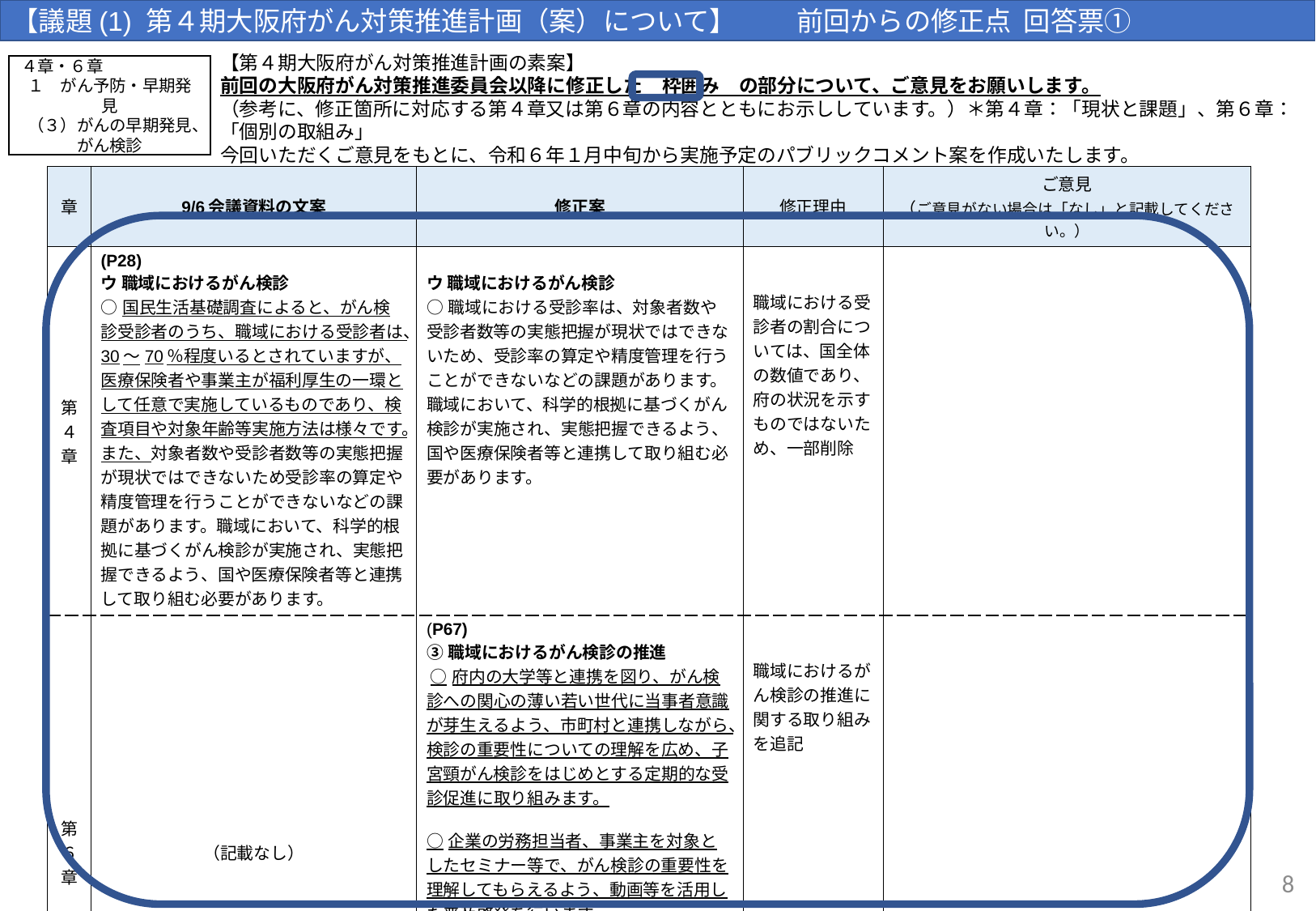

【議題(1) 第４期大阪府がん対策推進計画（案）について】 　　前回からの修正点  回答票①
【第４期大阪府がん対策推進計画の素案】
前回の大阪府がん対策推進委員会以降に修正した　枠囲み　の部分について、ご意見をお願いします。
（参考に、修正箇所に対応する第４章又は第６章の内容とともにお示ししています。）＊第４章：「現状と課題」、第６章：「個別の取組み」
今回いただくご意見をもとに、令和６年１月中旬から実施予定のパブリックコメント案を作成いたします。
４章・６章
１　がん予防・早期発見
（３）がんの早期発見、
がん検診

| 章 | 9/6会議資料の文案 | 修正案 | 修正理由 | ご意見 （ご意見がない場合は「なし」と記載してください。） |
| --- | --- | --- | --- | --- |
| 第４章 | (P28) ウ 職域におけるがん検診　 ○国民生活基礎調査によると、がん検診受診者のうち、職域における受診者は、30～70％程度いるとされていますが、医療保険者や事業主が福利厚生の一環として任意で実施しているものであり、検査項目や対象年齢等実施方法は様々です。また、対象者数や受診者数等の実態把握が現状ではできないため受診率の算定や精度管理を行うことができないなどの課題があります。職域において、科学的根拠に基づくがん検診が実施され、実態把握できるよう、国や医療保険者等と連携して取り組む必要があります。 | ウ 職域におけるがん検診　 ○職域における受診率は、対象者数や受診者数等の実態把握が現状ではできないため、受診率の算定や精度管理を行うことができないなどの課題があります。職域において、科学的根拠に基づくがん検診が実施され、実態把握できるよう、国や医療保険者等と連携して取り組む必要があります。 | 職域における受診者の割合については、国全体の数値であり、府の状況を示すものではないため、一部削除 |  |
| 第６章 | （記載なし） | (P67) ③職域におけるがん検診の推進  ○府内の大学等と連携を図り、がん検診への関心の薄い若い世代に当事者意識が芽生えるよう、市町村と連携しながら、検診の重要性についての理解を広め、子宮頸がん検診をはじめとする定期的な受診促進に取り組みます。 ○企業の労務担当者、事業主を対象としたセミナー等で、がん検診の重要性を理解してもらえるよう、動画等を活用した普及啓発を行います。 ○国が職域のがん検診を推進するために取り組んでいるがん対策推進企業アクションの推進パートナー企業として登録し、国と連携しながら、がんについて前向きに取り組む社会気運を醸成します。 | 職域におけるがん検診の推進に関する取り組みを追記 |  |

8